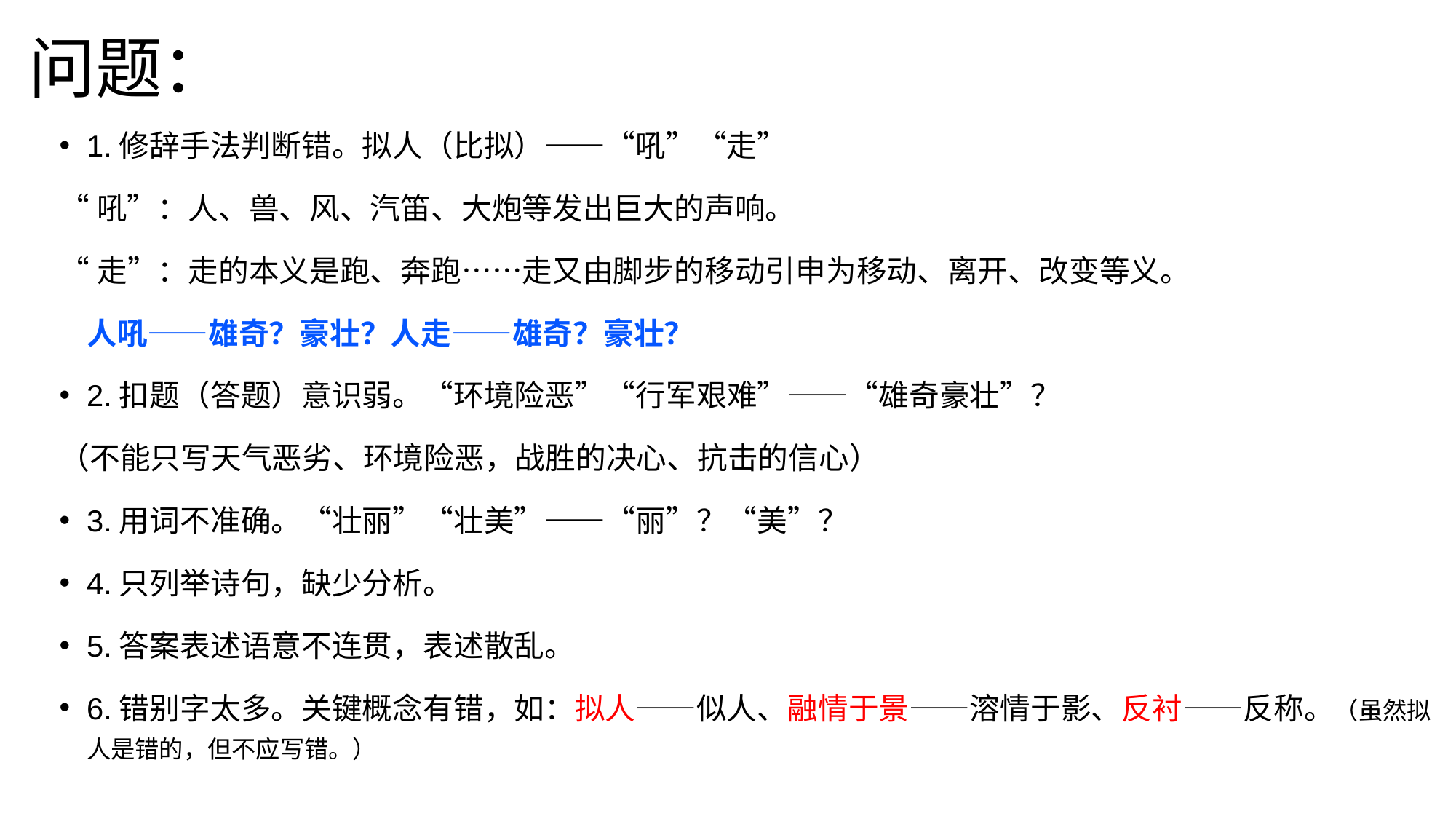

# 问题：
1.修辞手法判断错。拟人（比拟）——“吼”“走”
“吼”：人、兽、风、汽笛、大炮等发出巨大的声响。
“走”：走的本义是跑、奔跑……走又由脚步的移动引申为移动、离开、改变等义。
   人吼——雄奇？豪壮？人走——雄奇？豪壮？
2.扣题（答题）意识弱。“环境险恶”“行军艰难”——“雄奇豪壮”？
（不能只写天气恶劣、环境险恶，战胜的决心、抗击的信心）
3.用词不准确。“壮丽”“壮美”——“丽”？“美”？
4.只列举诗句，缺少分析。
5.答案表述语意不连贯，表述散乱。
6.错别字太多。关键概念有错，如：拟人——似人、融情于景——溶情于影、反衬——反称。（虽然拟人是错的，但不应写错。）